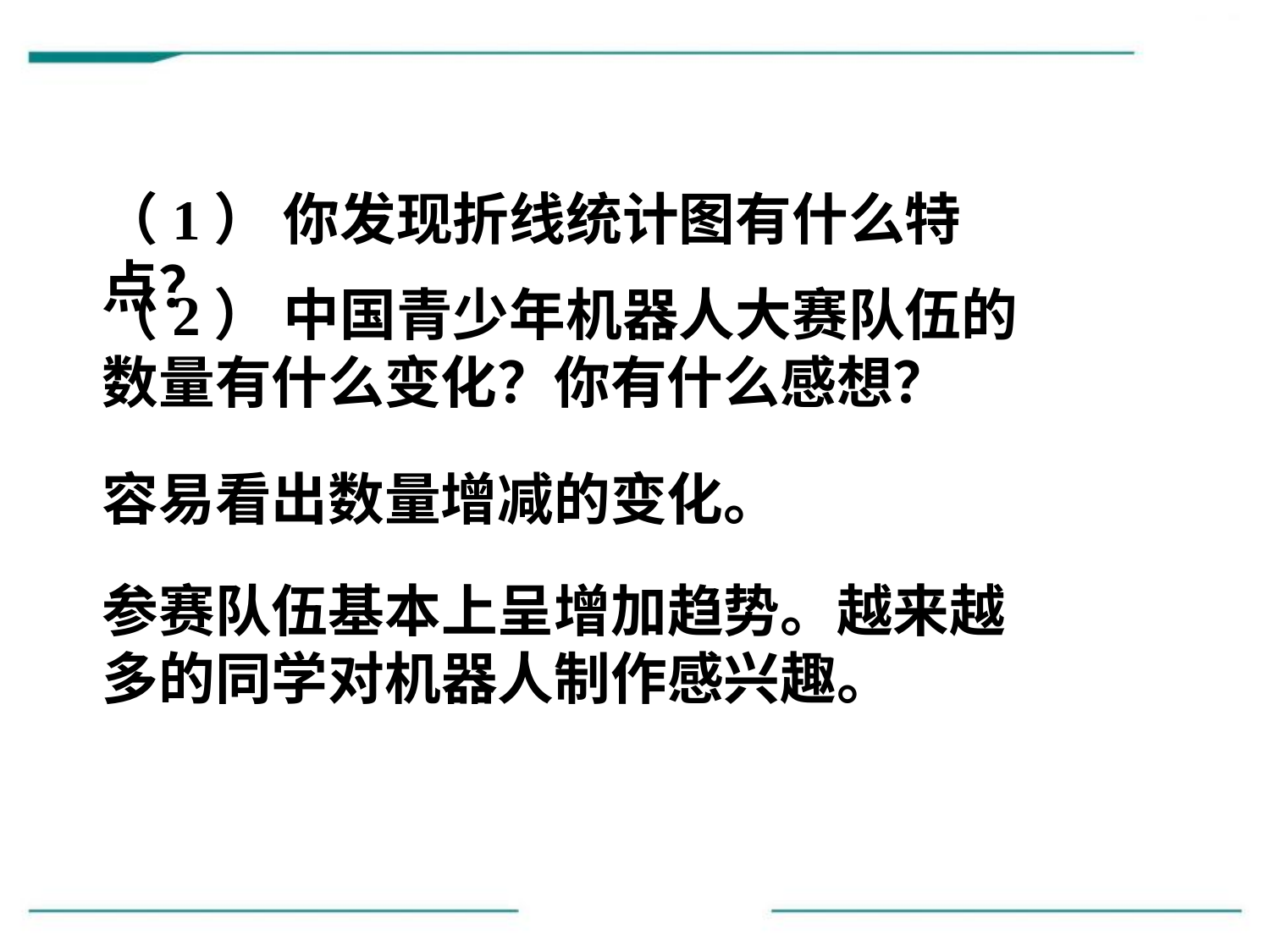

（1） 你发现折线统计图有什么特点？
（2） 中国青少年机器人大赛队伍的数量有什么变化？你有什么感想？
容易看出数量增减的变化。
参赛队伍基本上呈增加趋势。越来越多的同学对机器人制作感兴趣。